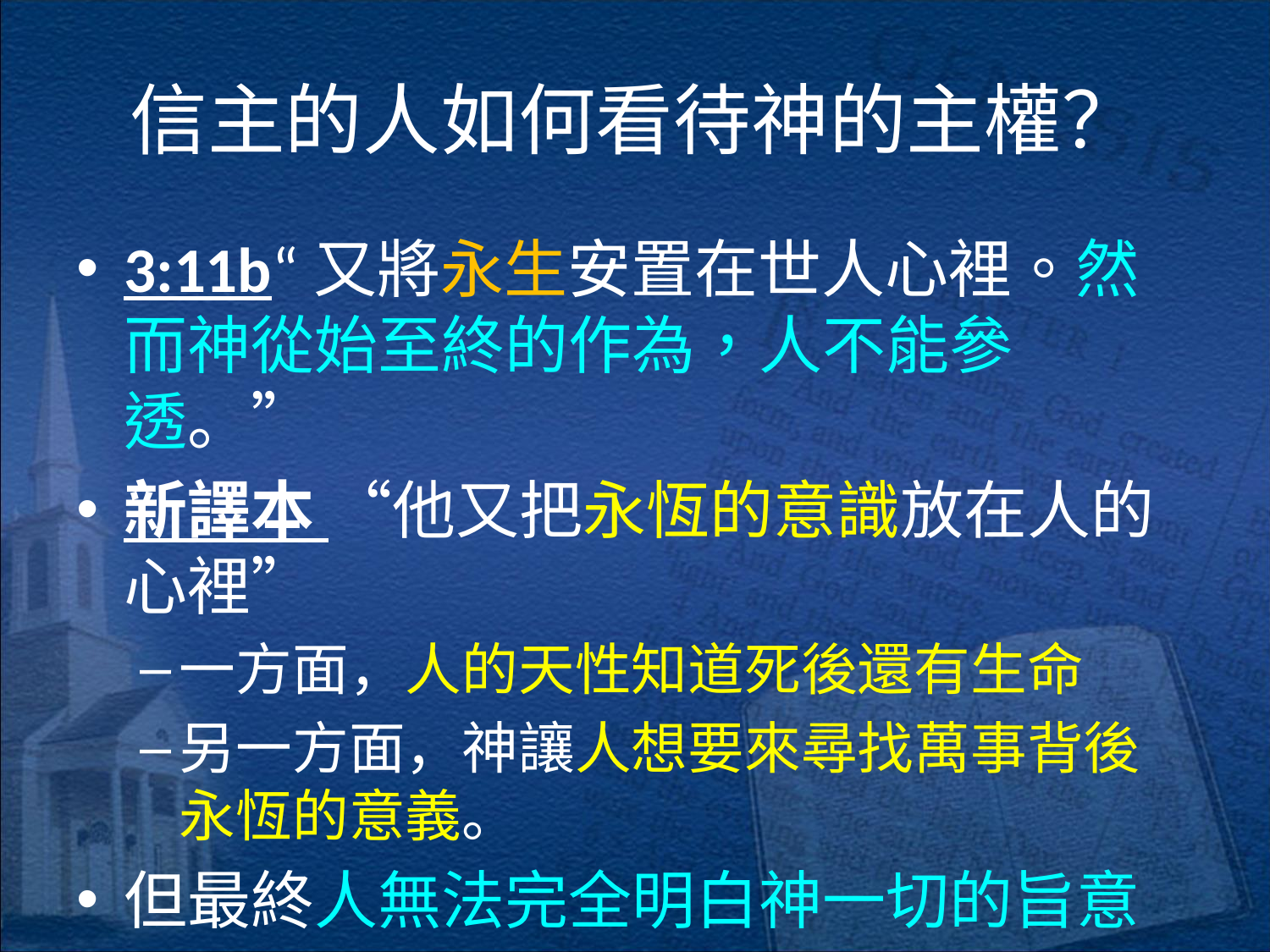

# 信主的人如何看待神的主權？
3:11b“又將永生安置在世人心裡。然而神從始至終的作為，人不能參透。”
新譯本 “他又把永恆的意識放在人的心裡”
一方面，人的天性知道死後還有生命
另一方面，神讓人想要來尋找萬事背後永恆的意義。
但最終人無法完全明白神一切的旨意